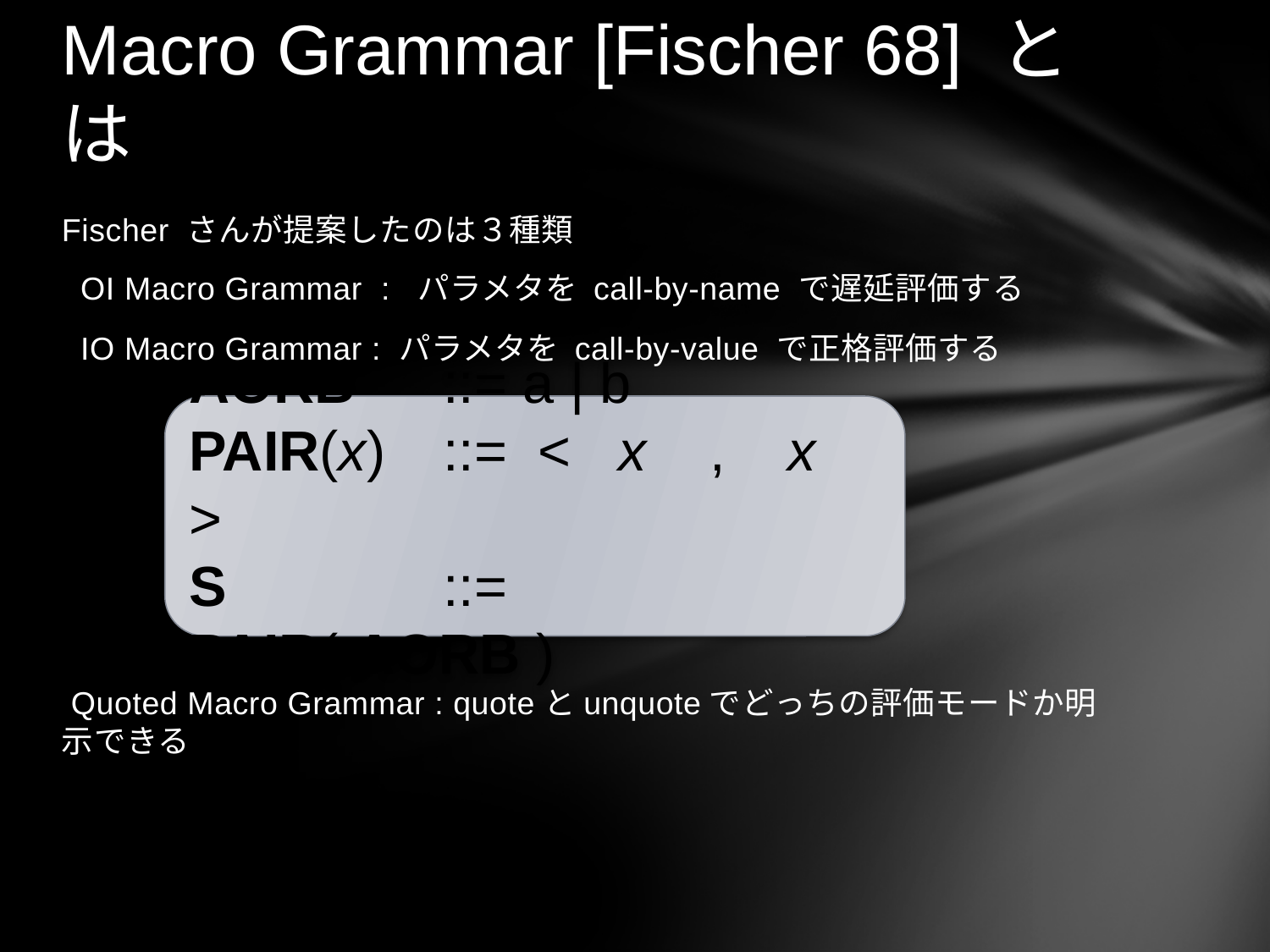

# Macro Grammar [Fischer 68] とは
Fischer さんが提案したのは３種類
  OI Macro Grammar  :  パラメタを call-by-name で遅延評価する
  IO Macro Grammar : パラメタを call-by-value で正格評価する

 Quoted Macro Grammar : quoteとunquoteでどっちの評価モードか明示できる
AORB	::= a | b
PAIR(x)	::=  <   x    ,    x   >
S		::= PAIR( AORB )